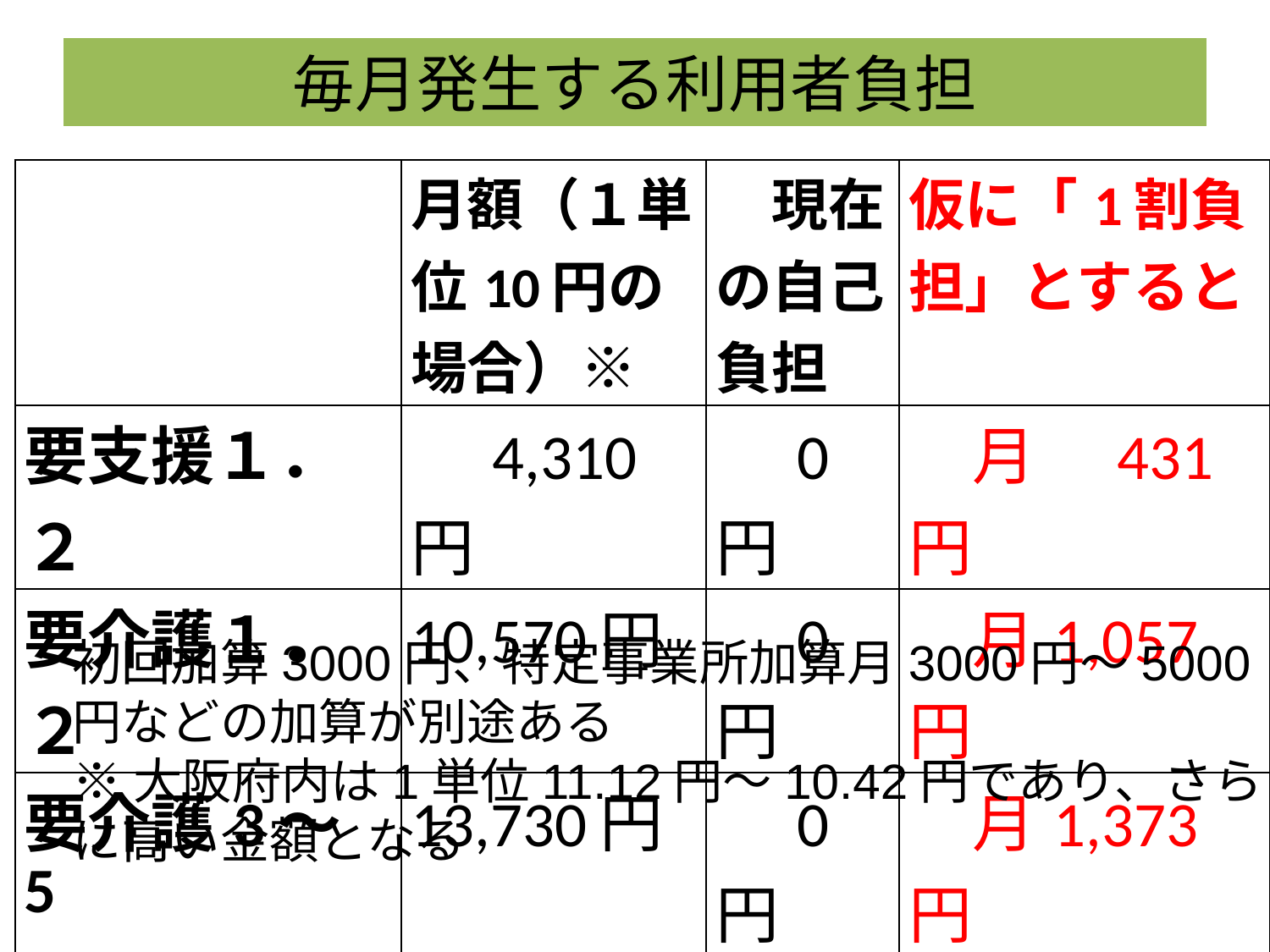

# 毎月発生する利用者負担
|  | 月額（１単位10円の場合）※ | 現在の自己負担 | 仮に「1割負担」とすると |
| --- | --- | --- | --- |
| 要支援１．２ | 4,310円 | 0円 | 月　431円 |
| 要介護１．２ | 10,570円 | 0円 | 月1,057円 |
| 要介護3～5 | 13,730円 | 0円 | 月1,373円 |
初回加算3000円、特定事業所加算月3000円～5000円などの加算が別途ある
※大阪府内は1単位11.12円～10.42円であり、さらに高い金額となる